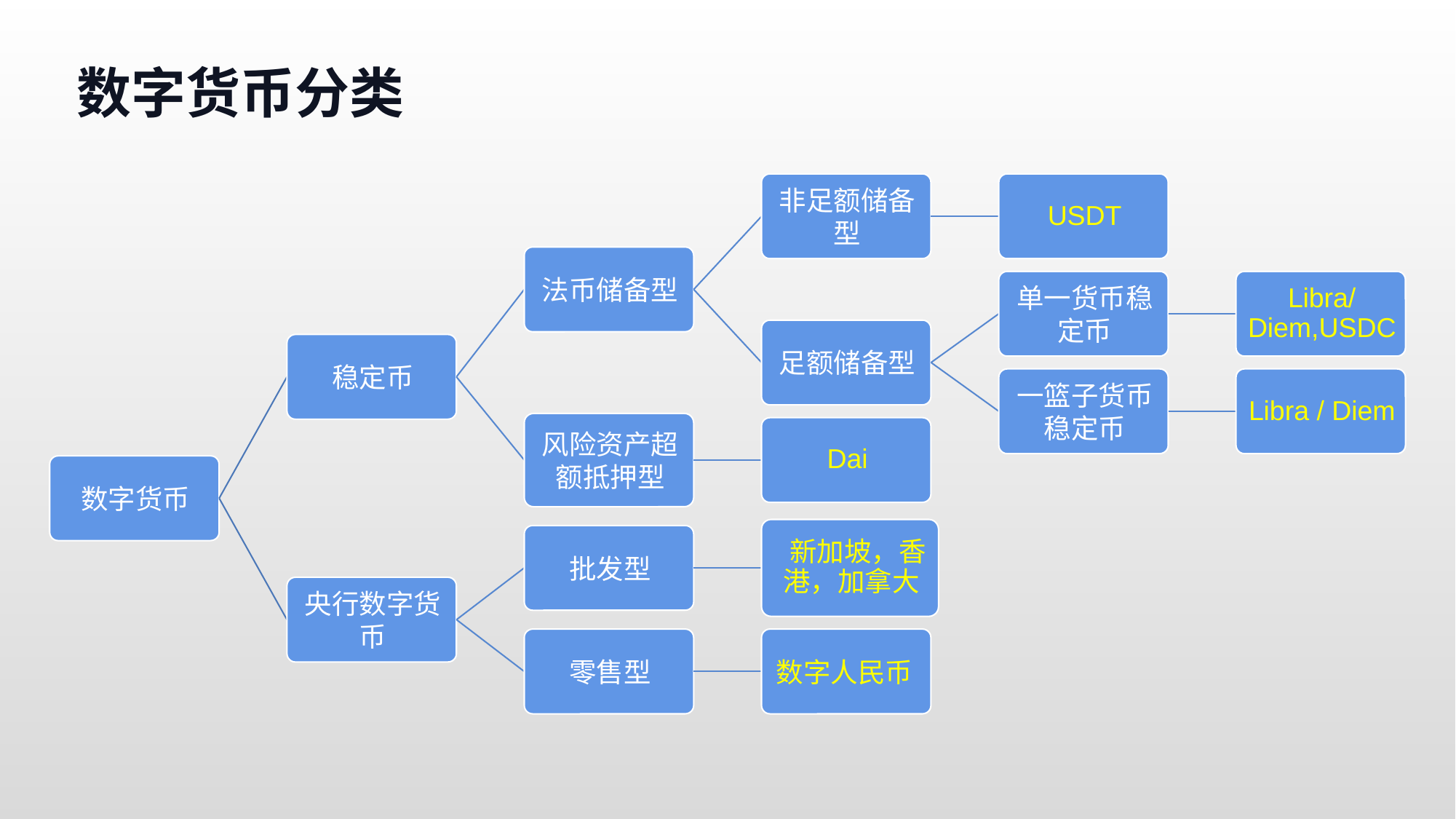

数字货币分类
数字货币

稳定币

法币储备型

非足额储备型

USDT

足额储备型

单一货币稳定币

Libra/Diem,USDC

一篮子货币稳定币

Libra / Diem

风险资产超额抵押型

Dai

央行数字货币

批发型

 新加坡，香港，加拿大

零售型

数字人民币